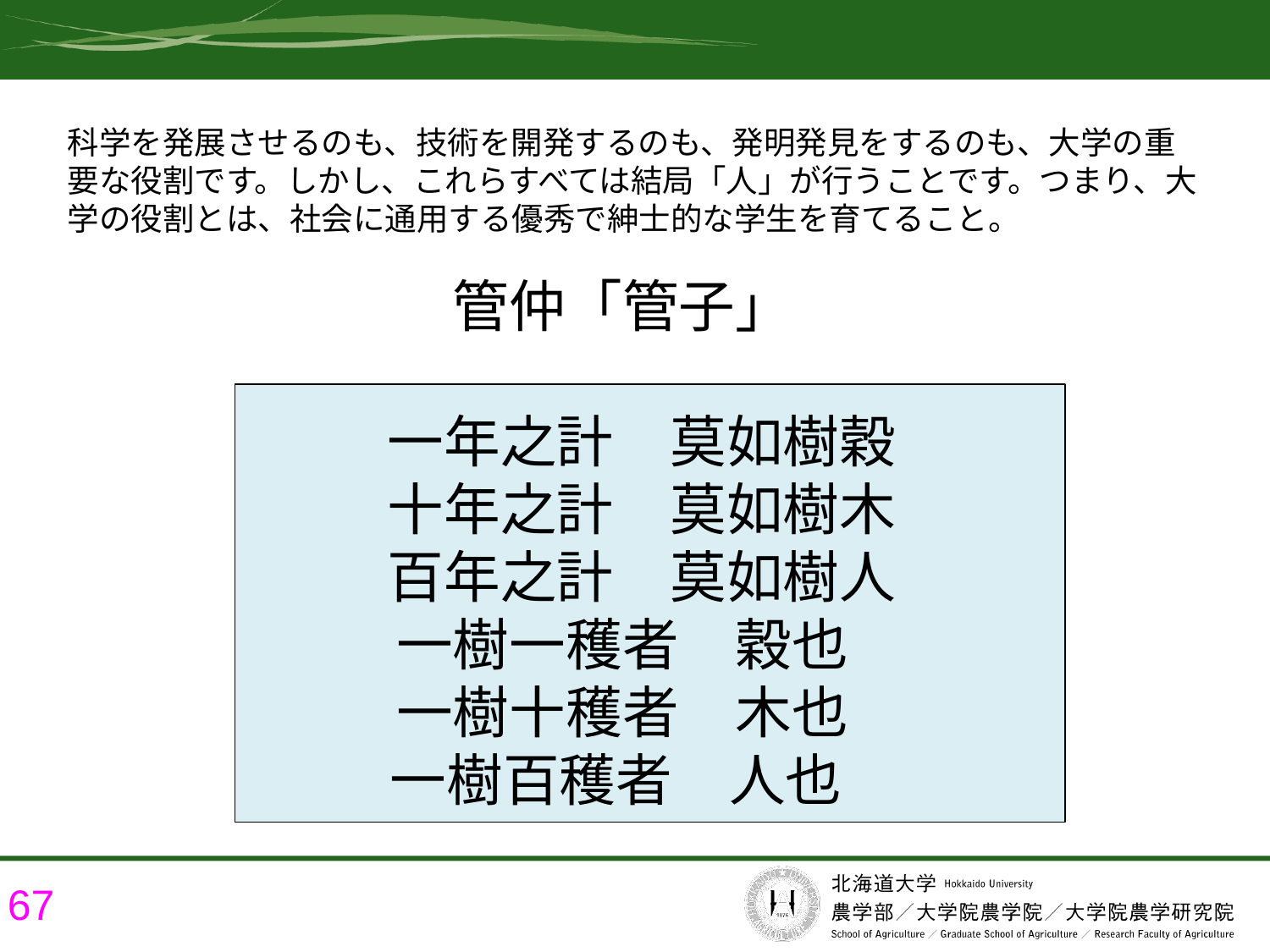

科学を発展させるのも、技術を開発するのも、発明発見をするのも、大学の重要な役割です。しかし、これらすべては結局「人」が行うことです。つまり、大学の役割とは、社会に通用する優秀で紳士的な学生を育てること。
管仲「管子」

  一年之計　莫如樹穀
  十年之計　莫如樹木
  百年之計　莫如樹人
一樹一穫者　穀也
一樹十穫者　木也
一樹百穫者　人也

67